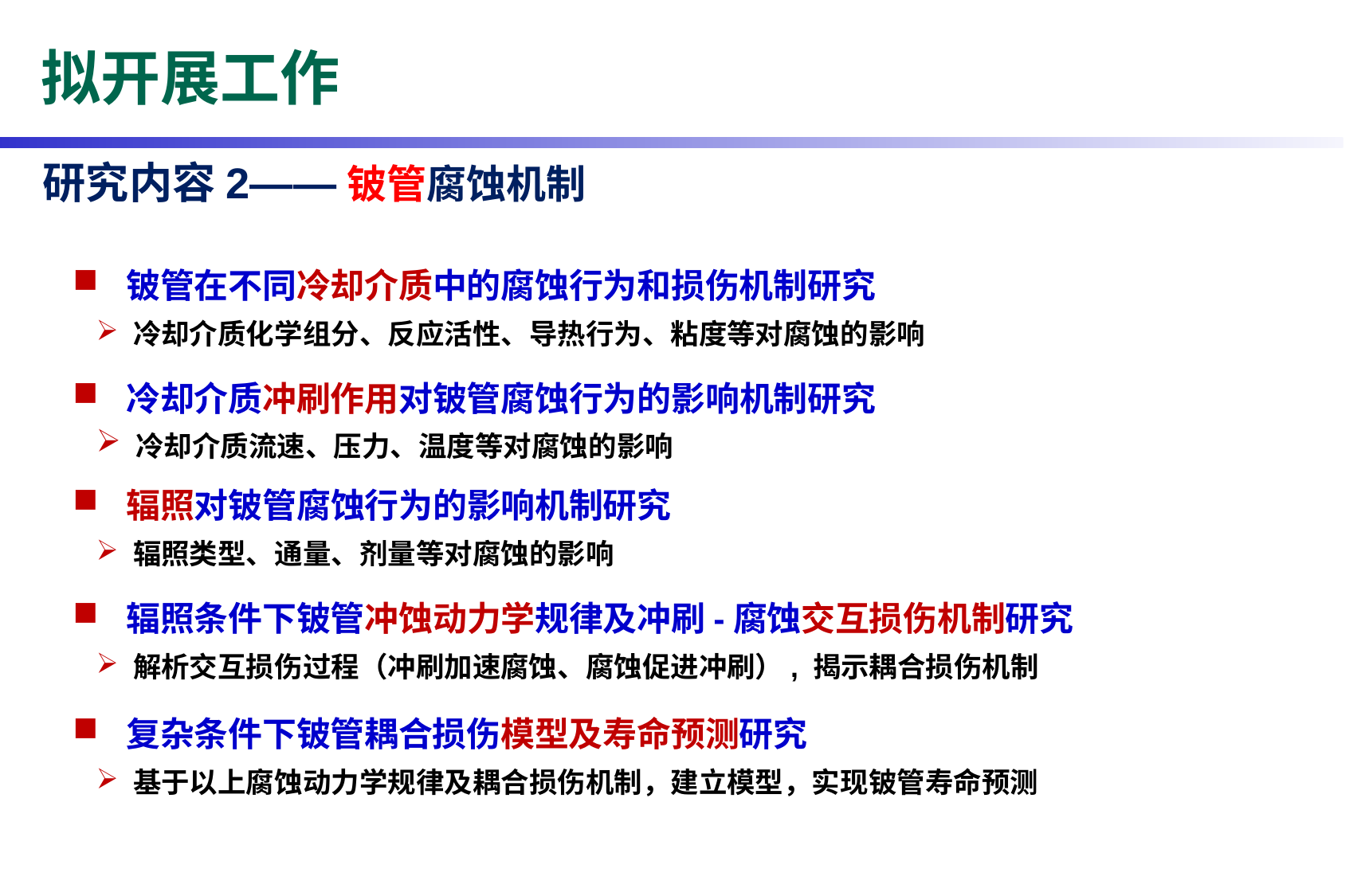

拟开展工作
研究内容2——铍管腐蚀机制
 铍管在不同冷却介质中的腐蚀行为和损伤机制研究
 冷却介质化学组分、反应活性、导热行为、粘度等对腐蚀的影响
 冷却介质冲刷作用对铍管腐蚀行为的影响机制研究
 冷却介质流速、压力、温度等对腐蚀的影响
 辐照对铍管腐蚀行为的影响机制研究
 辐照类型、通量、剂量等对腐蚀的影响
 辐照条件下铍管冲蚀动力学规律及冲刷-腐蚀交互损伤机制研究
 解析交互损伤过程（冲刷加速腐蚀、腐蚀促进冲刷）, 揭示耦合损伤机制
 复杂条件下铍管耦合损伤模型及寿命预测研究
 基于以上腐蚀动力学规律及耦合损伤机制，建立模型，实现铍管寿命预测